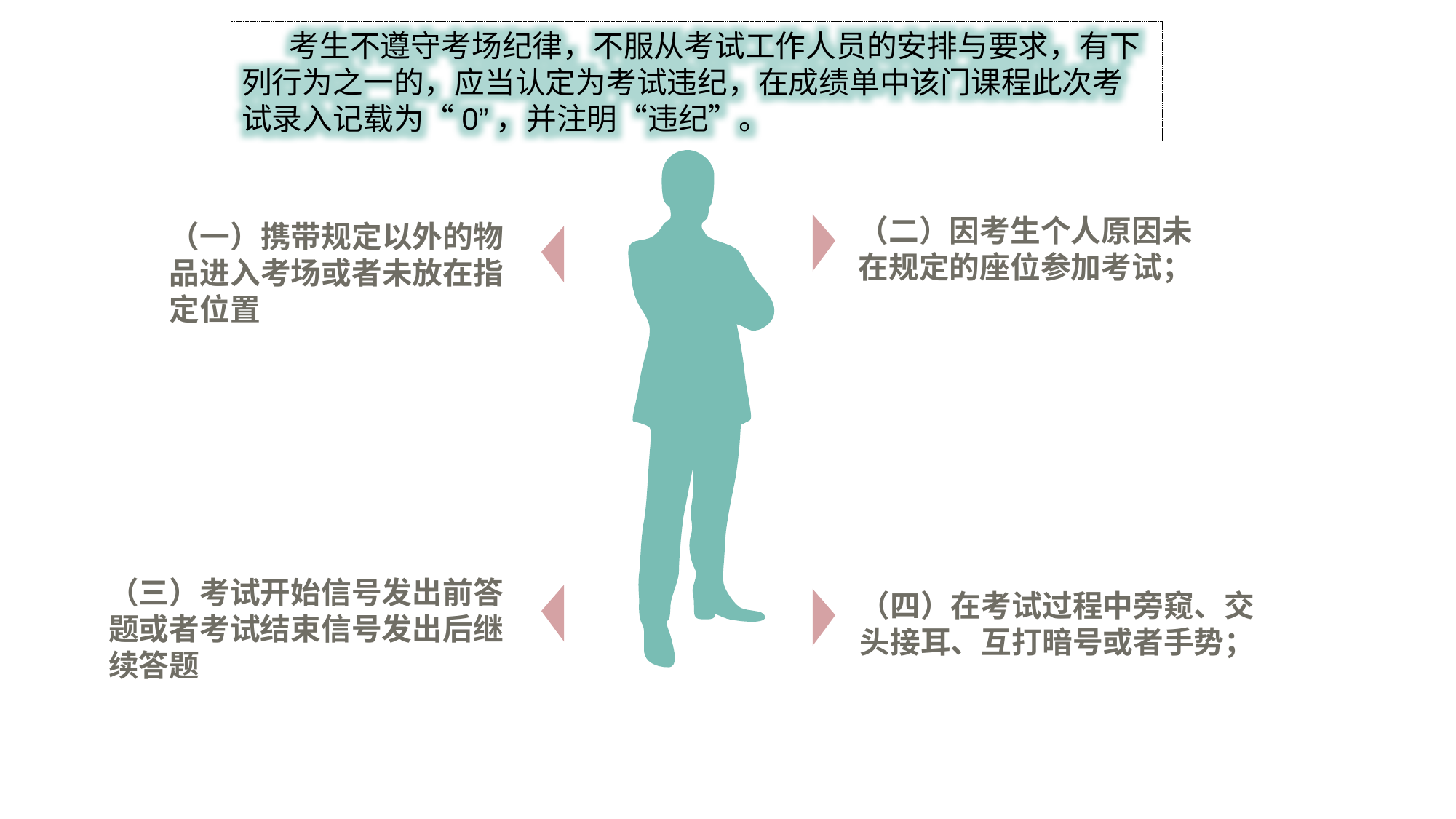

考生不遵守考场纪律，不服从考试工作人员的安排与要求，有下列行为之一的，应当认定为考试违纪，在成绩单中该门课程此次考试录入记载为“0”，并注明“违纪”。

（二）因考生个人原因未在规定的座位参加考试；

（一）携带规定以外的物品进入考场或者未放在指定位置

（三）考试开始信号发出前答题或者考试结束信号发出后继续答题
（四）在考试过程中旁窥、交头接耳、互打暗号或者手势；